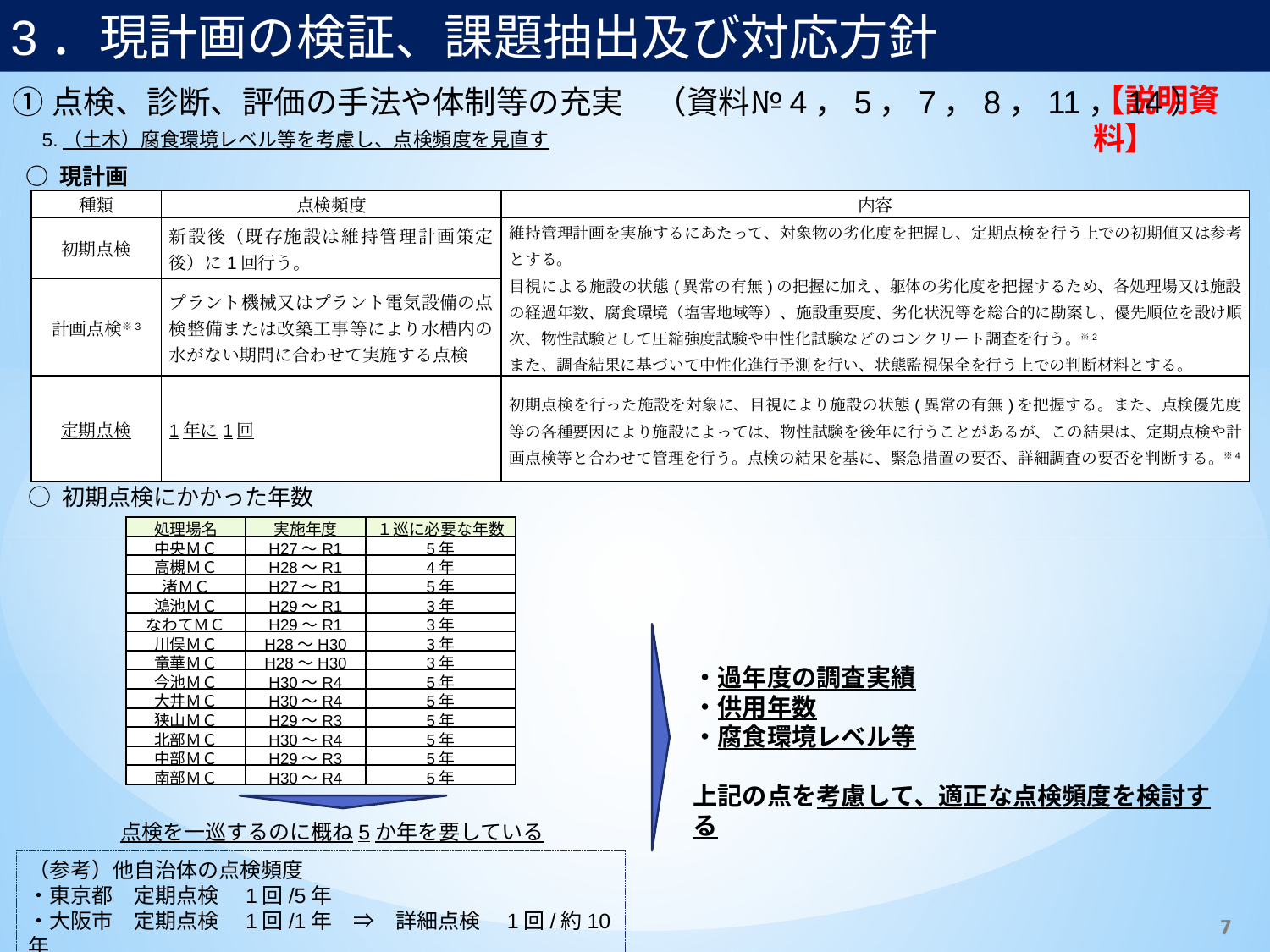

3．現計画の検証、課題抽出及び対応方針
【説明資料】
①点検、診断、評価の手法や体制等の充実　（資料№4，5，7，8，11，14）
5.（土木）腐食環境レベル等を考慮し、点検頻度を見直す
○ 現計画
| 種類 | 点検頻度 | 内容 |
| --- | --- | --- |
| 初期点検 | 新設後（既存施設は維持管理計画策定後）に1回行う。 | 維持管理計画を実施するにあたって、対象物の劣化度を把握し、定期点検を行う上での初期値又は参考とする。 目視による施設の状態(異常の有無)の把握に加え、躯体の劣化度を把握するため、各処理場又は施設の経過年数、腐食環境（塩害地域等）、施設重要度、劣化状況等を総合的に勘案し、優先順位を設け順次、物性試験として圧縮強度試験や中性化試験などのコンクリート調査を行う。※2 また、調査結果に基づいて中性化進行予測を行い、状態監視保全を行う上での判断材料とする。 |
| 計画点検※3 | プラント機械又はプラント電気設備の点検整備または改築工事等により水槽内の水がない期間に合わせて実施する点検 |  |
| 定期点検 | 1年に1回 | 初期点検を行った施設を対象に、目視により施設の状態(異常の有無)を把握する。また、点検優先度等の各種要因により施設によっては、物性試験を後年に行うことがあるが、この結果は、定期点検や計画点検等と合わせて管理を行う。点検の結果を基に、緊急措置の要否、詳細調査の要否を判断する。※4 |
○ 初期点検にかかった年数
| 処理場名 | 実施年度 | １巡に必要な年数 |
| --- | --- | --- |
| 中央ＭＣ | H27～R1 | 5年 |
| 高槻ＭＣ | H28～R1 | 4年 |
| 渚ＭＣ | H27～R1 | 5年 |
| 鴻池ＭＣ | H29～R1 | 3年 |
| なわてＭＣ | H29～R1 | 3年 |
| 川俣ＭＣ | H28～H30 | 3年 |
| 竜華ＭＣ | H28～H30 | 3年 |
| 今池ＭＣ | H30～R4 | 5年 |
| 大井ＭＣ | H30～R4 | 5年 |
| 狭山ＭＣ | H29～R3 | 5年 |
| 北部ＭＣ | H30～R4 | 5年 |
| 中部ＭＣ | H29～R3 | 5年 |
| 南部ＭＣ | H30～R4 | 5年 |
・過年度の調査実績
・供用年数
・腐食環境レベル等

上記の点を考慮して、適正な点検頻度を検討する

点検を一巡するのに概ね5か年を要している
（参考）他自治体の点検頻度
・東京都　定期点検　1回/5年
・大阪市　定期点検　1回/1年　⇒　詳細点検　1回/約10年
7